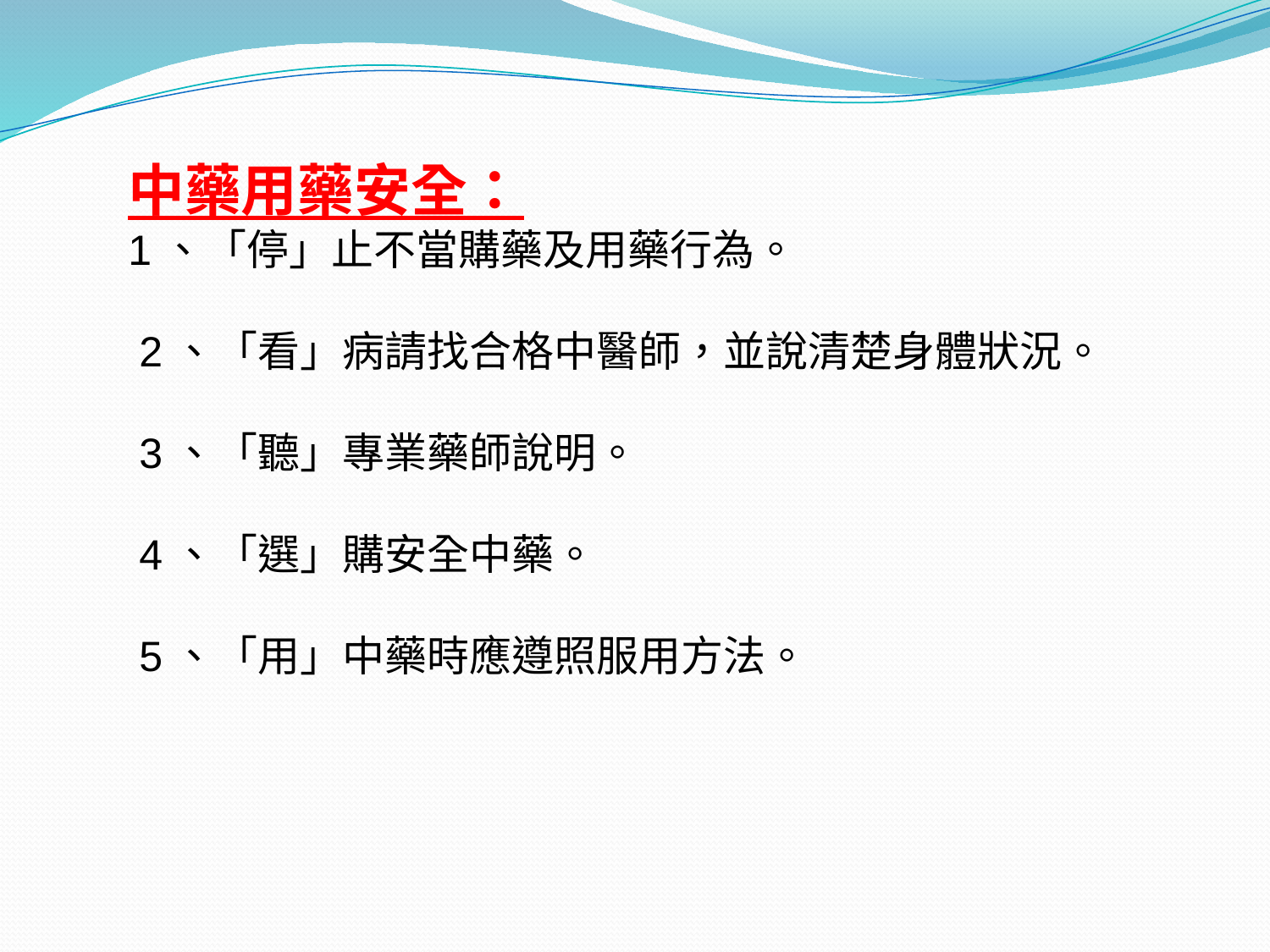

中藥用藥安全：
    1、「停」止不當購藥及用藥行為。
    2、「看」病請找合格中醫師，並說清楚身體狀況。
    3、「聽」專業藥師說明。
    4、「選」購安全中藥。
    5、「用」中藥時應遵照服用方法。